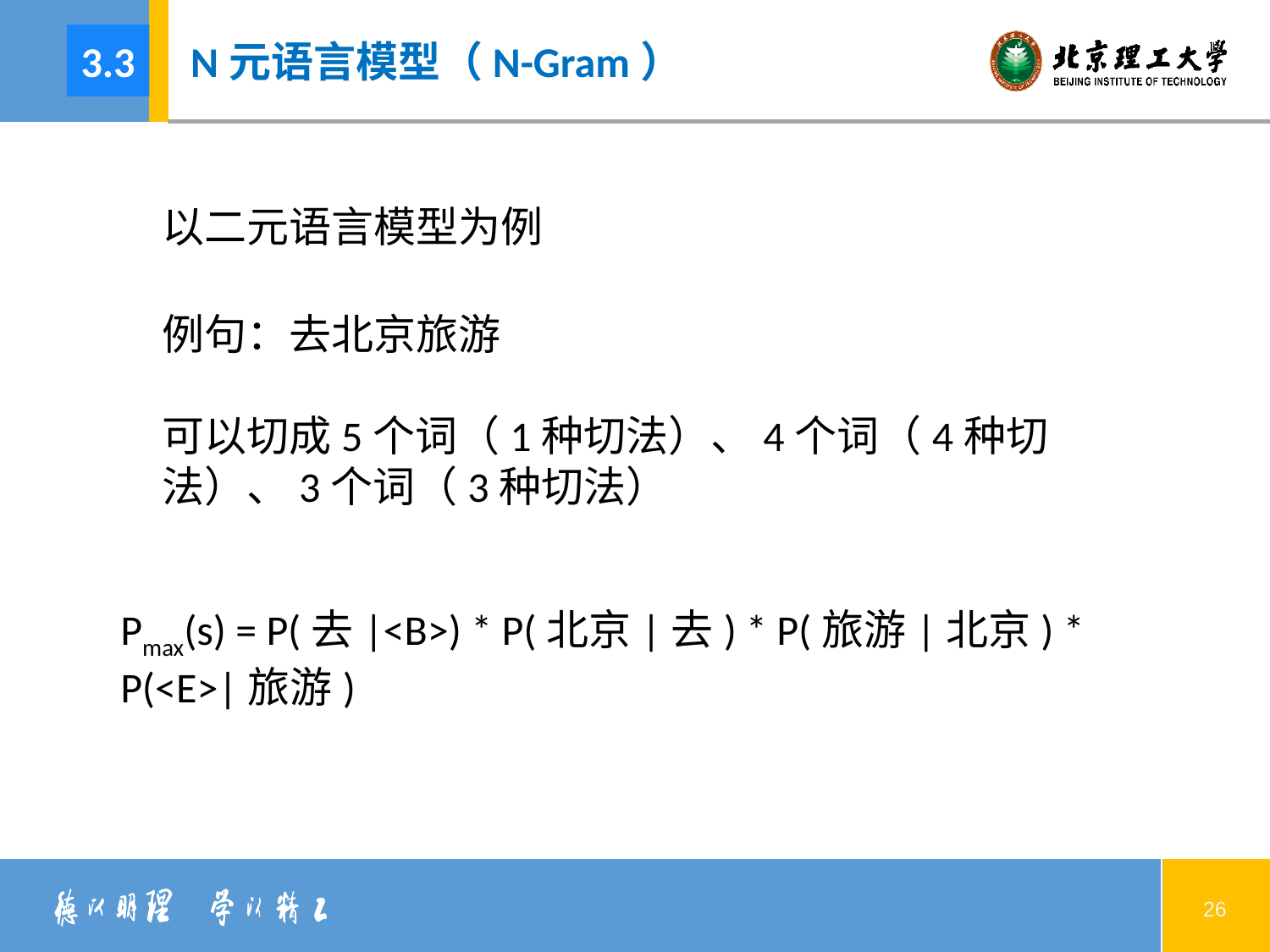

3.3
N元语言模型（N-Gram）
以二元语言模型为例
例句：去北京旅游

可以切成5个词（1种切法）、4个词（4种切法）、3个词（3种切法）
Pmax(s) = P(去|<B>) * P(北京|去) * P(旅游|北京) * P(<E>|旅游)